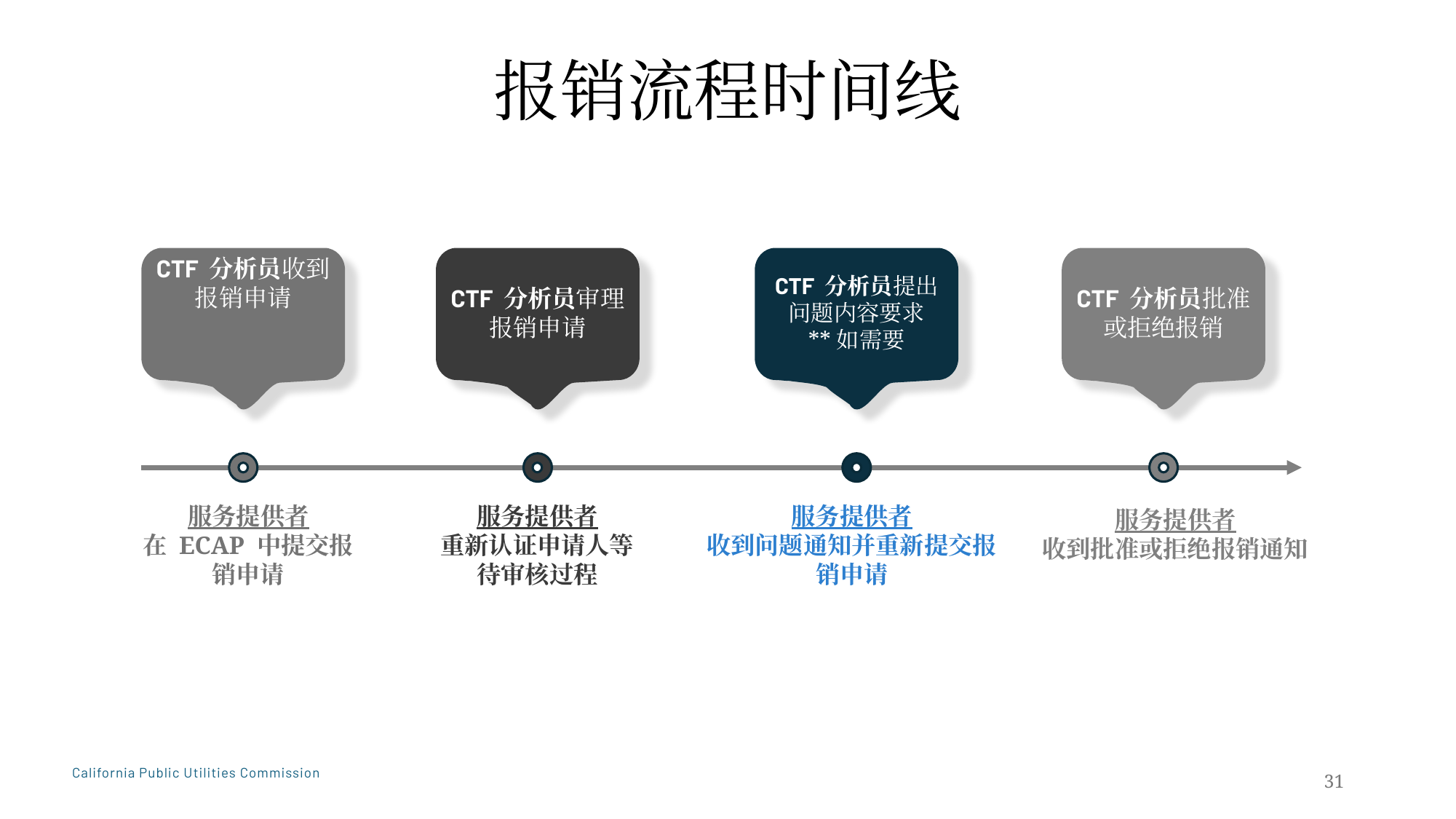

# 报销流程时间线
CTF 分析员收到报销申请
CTF 分析员审理报销申请

CTF 分析员提出问题内容要求
**如需要

CTF 分析员批准或拒绝报销

服务提供者
在 ECAP 中提交报销申请
服务提供者
重新认证申请人等待审核过程
服务提供者
收到问题通知并重新提交报销申请
服务提供者
收到批准或拒绝报销通知
31